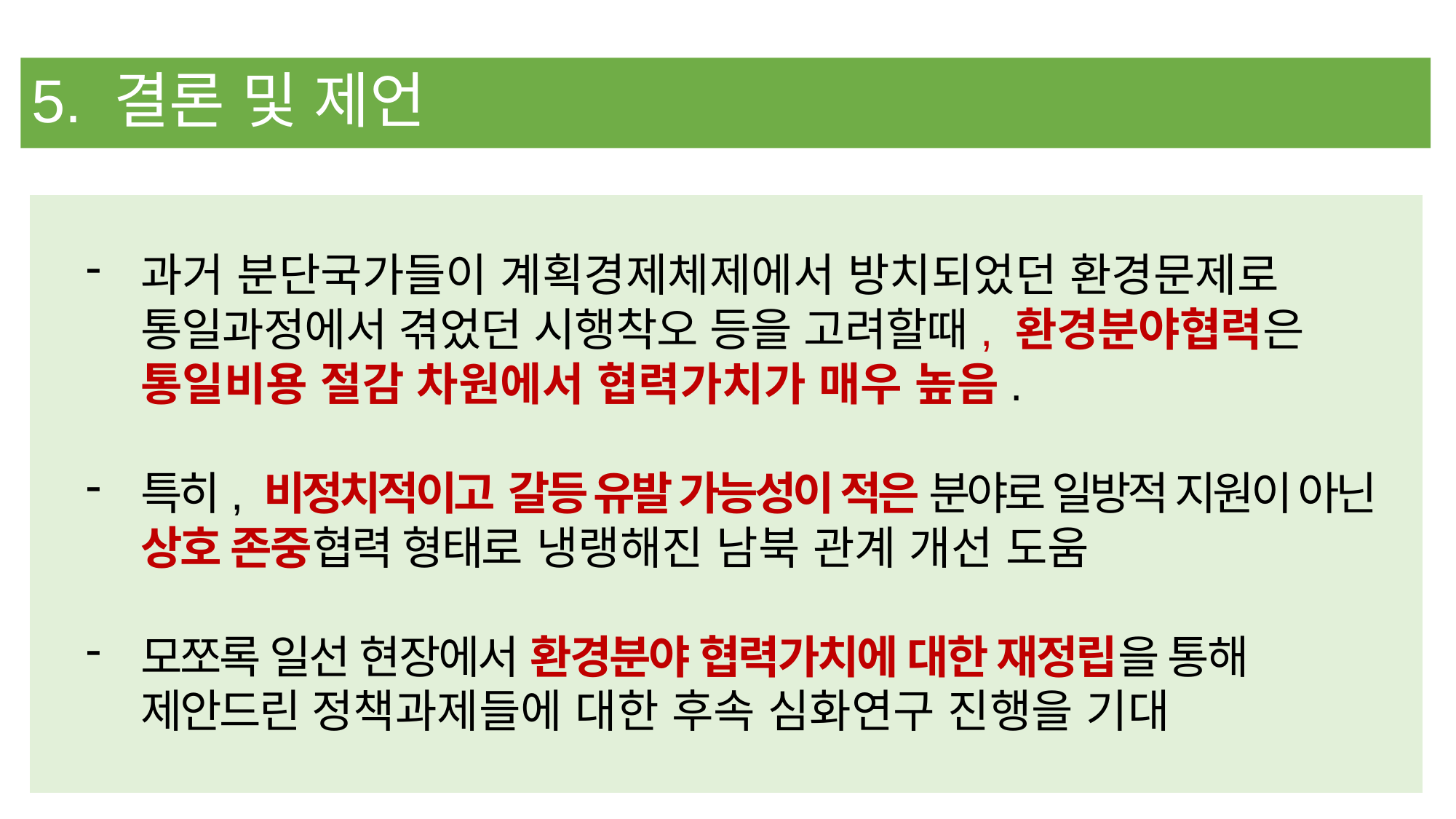

# 5. 결론 및 제언

과거 분단국가들이 계획경제체제에서 방치되었던 환경문제로 통일과정에서 겪었던 시행착오 등을 고려할때, 환경분야협력은 통일비용 절감 차원에서 협력가치가 매우 높음.

특히, 비정치적이고 갈등 유발 가능성이 적은 분야로 일방적 지원이 아닌 상호 존중협력 형태로 냉랭해진 남북 관계 개선 도움

모쪼록 일선 현장에서 환경분야 협력가치에 대한 재정립을 통해 제안드린 정책과제들에 대한 후속 심화연구 진행을 기대